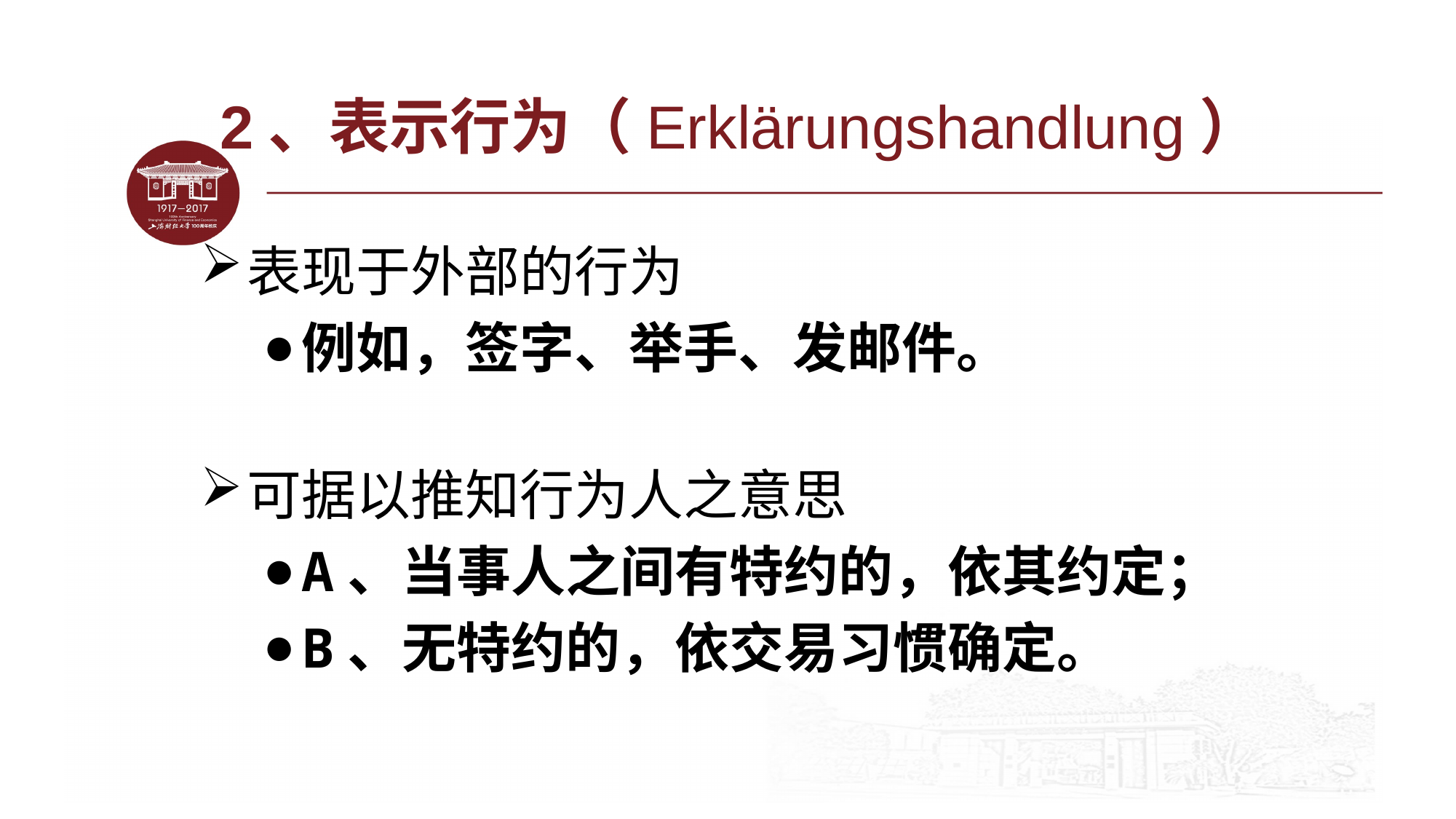

# 2、表示行为（Erklärungshandlung）
表现于外部的行为
例如，签字、举手、发邮件。

可据以推知行为人之意思
A、当事人之间有特约的，依其约定；
B、无特约的，依交易习惯确定。